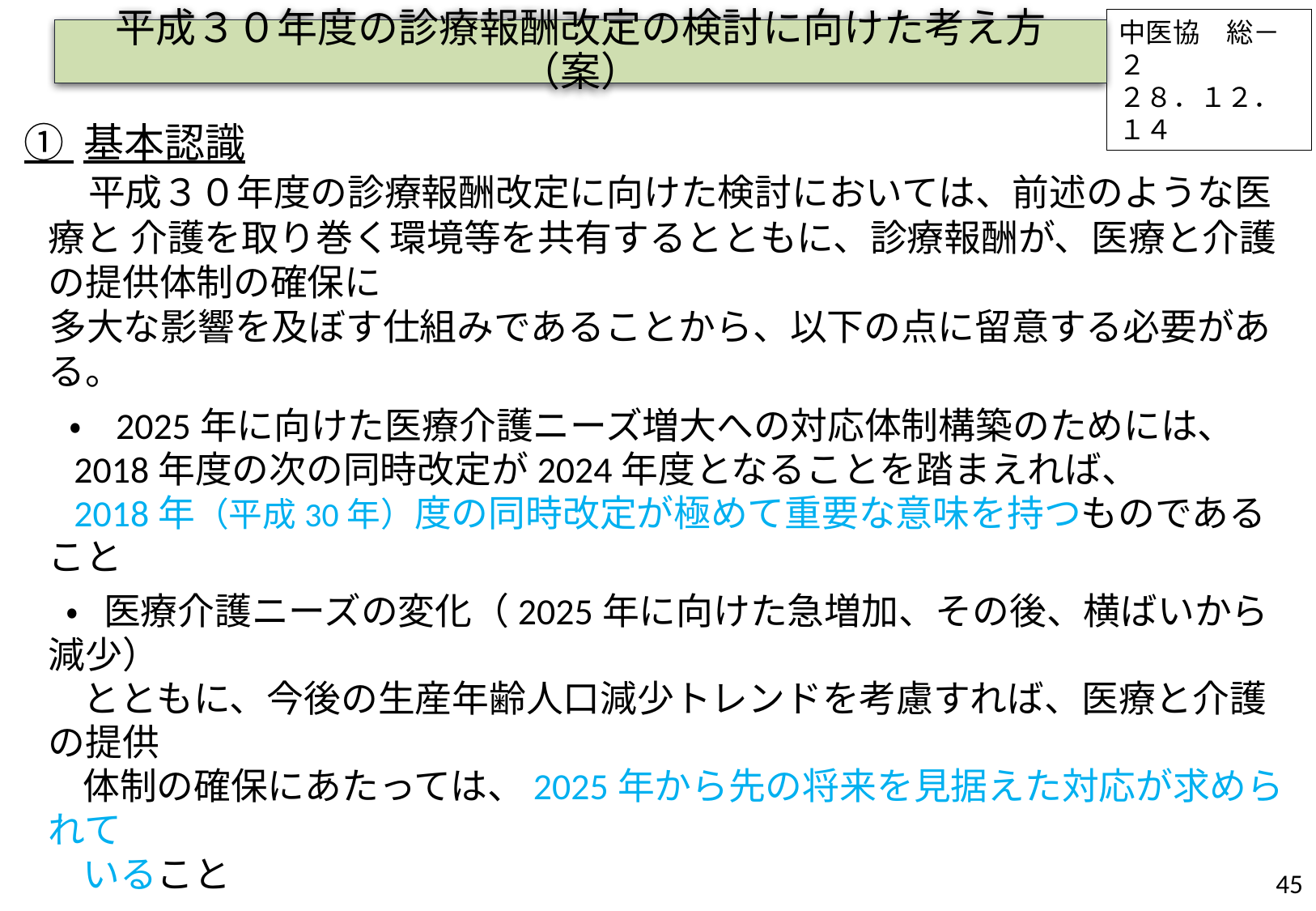

中医協　総－２
２８．１２．１４
平成３０年度の診療報酬改定の検討に向けた考え方（案）
① 基本認識
      平成３０年度の診療報酬改定に向けた検討においては、前述のような医療と 介護を取り巻く環境等を共有するとともに、診療報酬が、医療と介護の提供体制の確保に
  多大な影響を及ぼす仕組みであることから、以下の点に留意する必要がある。
　 ・   2025年に向けた医療介護ニーズ増大への対応体制構築のためには、
      2018年度の次の同時改定が2024年度となることを踏まえれば、
      2018年（平成30年）度の同時改定が極めて重要な意味を持つものであること
    ・   医療介護ニーズの変化（2025年に向けた急増加、その後、横ばいから減少）
      とともに、今後の生産年齢人口減少トレンドを考慮すれば、医療と介護の提供
      体制の確保にあたっては、2025年から先の将来を見据えた対応が求められて
      いること
45